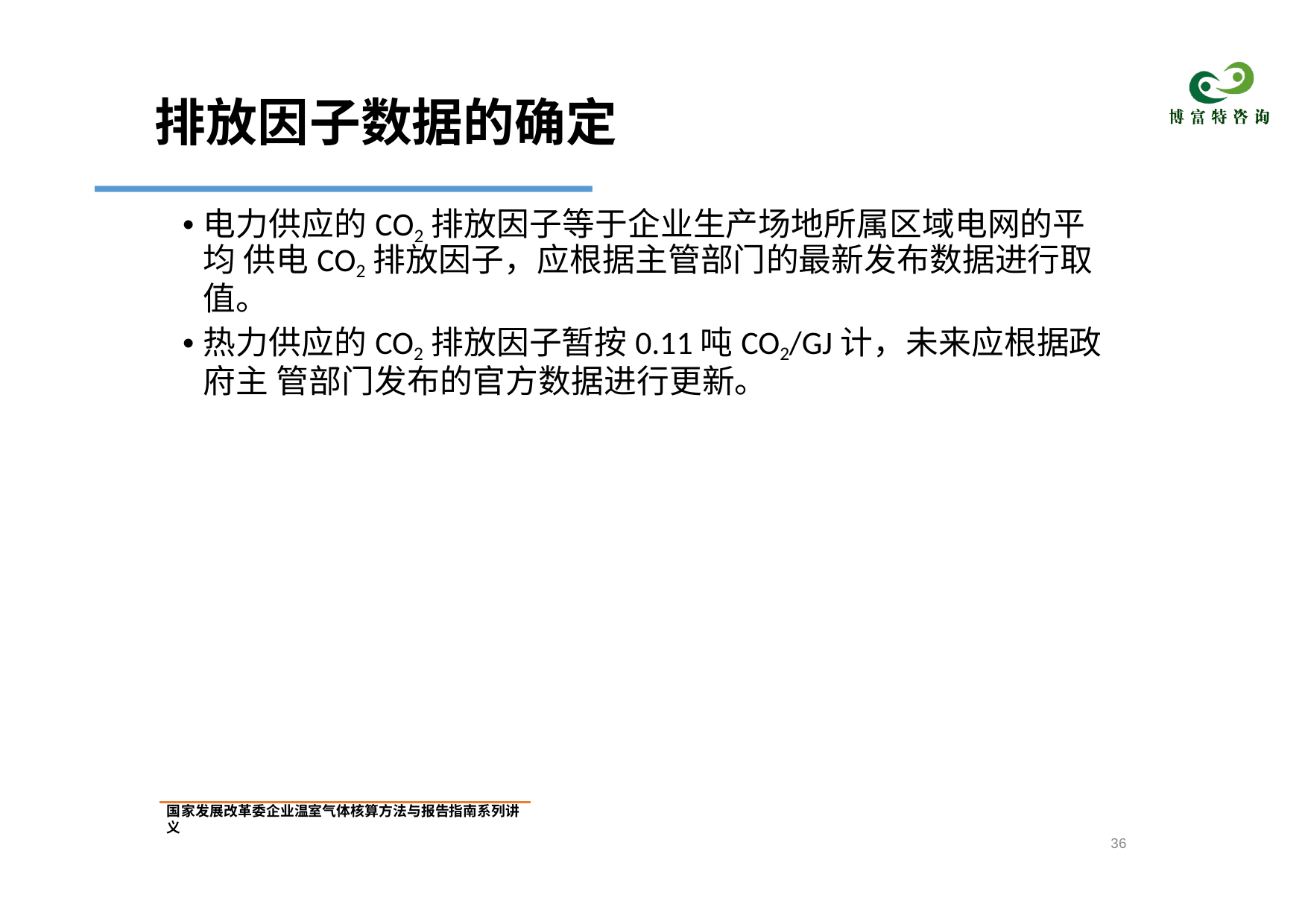

# 排放因子数据的确定
电力供应的CO2排放因子等于企业生产场地所属区域电网的平均 供电CO2排放因子，应根据主管部门的最新发布数据进行取值。
热力供应的CO2排放因子暂按0.11吨CO2/GJ计，未来应根据政府主 管部门发布的官方数据进行更新。
国家发展改革委企业温室气体核算方法与报告指南系列讲义
36